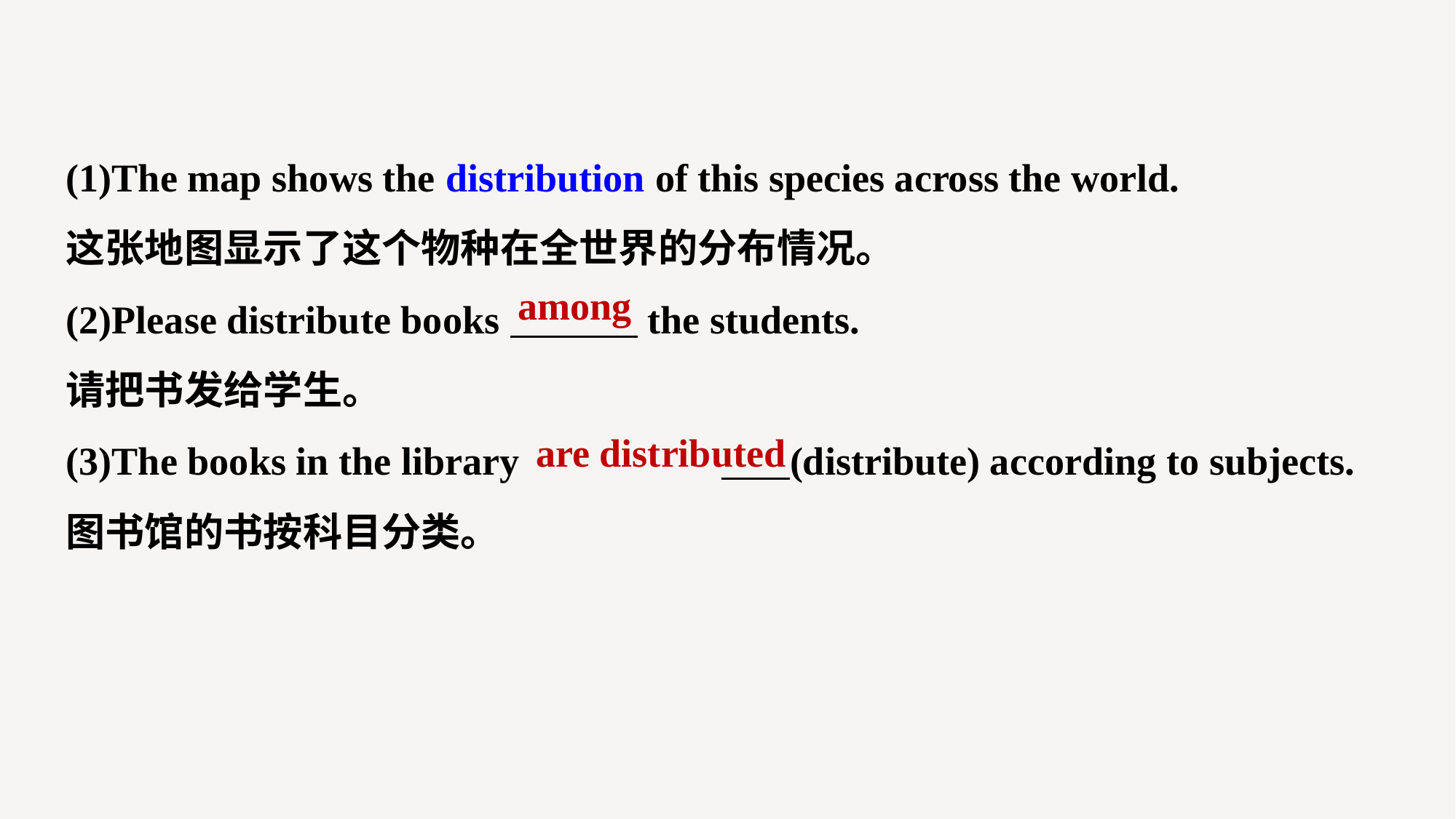

(1)The map shows the distribution of this species across the world.
这张地图显示了这个物种在全世界的分布情况。
(2)Please distribute books               the students.
请把书发给学生。
(3)The books in the library 		       (distribute) according to subjects.
图书馆的书按科目分类。
among
are distributed